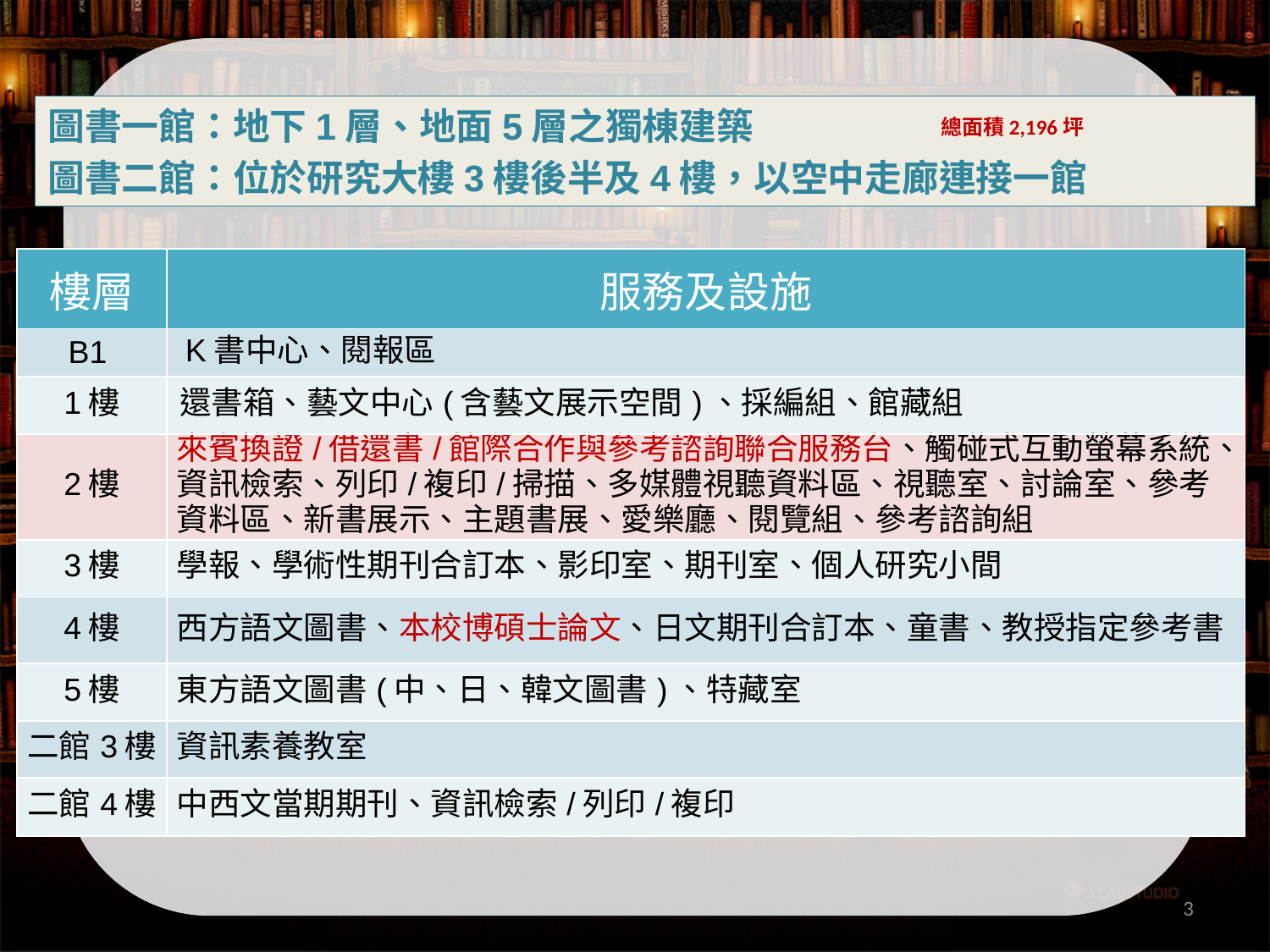

圖書一館：地下1層、地面5層之獨棟建築
圖書二館：位於研究大樓3樓後半及4樓，以空中走廊連接一館
總面積2,196坪
| 樓層 | 服務及設施 |
| --- | --- |
| B1 | K書中心、閱報區 |
| 1樓 | 還書箱、藝文中心(含藝文展示空間)、採編組、館藏組 |
| 2樓 | 來賓換證/借還書/館際合作與參考諮詢聯合服務台、觸碰式互動螢幕系統、資訊檢索、列印/複印/掃描、多媒體視聽資料區、視聽室、討論室、參考資料區、新書展示、主題書展、愛樂廳、閱覽組、參考諮詢組 |
| 3樓 | 學報、學術性期刊合訂本、影印室、期刊室、個人研究小間 |
| 4樓 | 西方語文圖書、本校博碩士論文、日文期刊合訂本、童書、教授指定參考書 |
| 5樓 | 東方語文圖書(中、日、韓文圖書)、特藏室 |
| 二館3樓 | 資訊素養教室 |
| 二館4樓 | 中西文當期期刊、資訊檢索/列印/複印 |
3